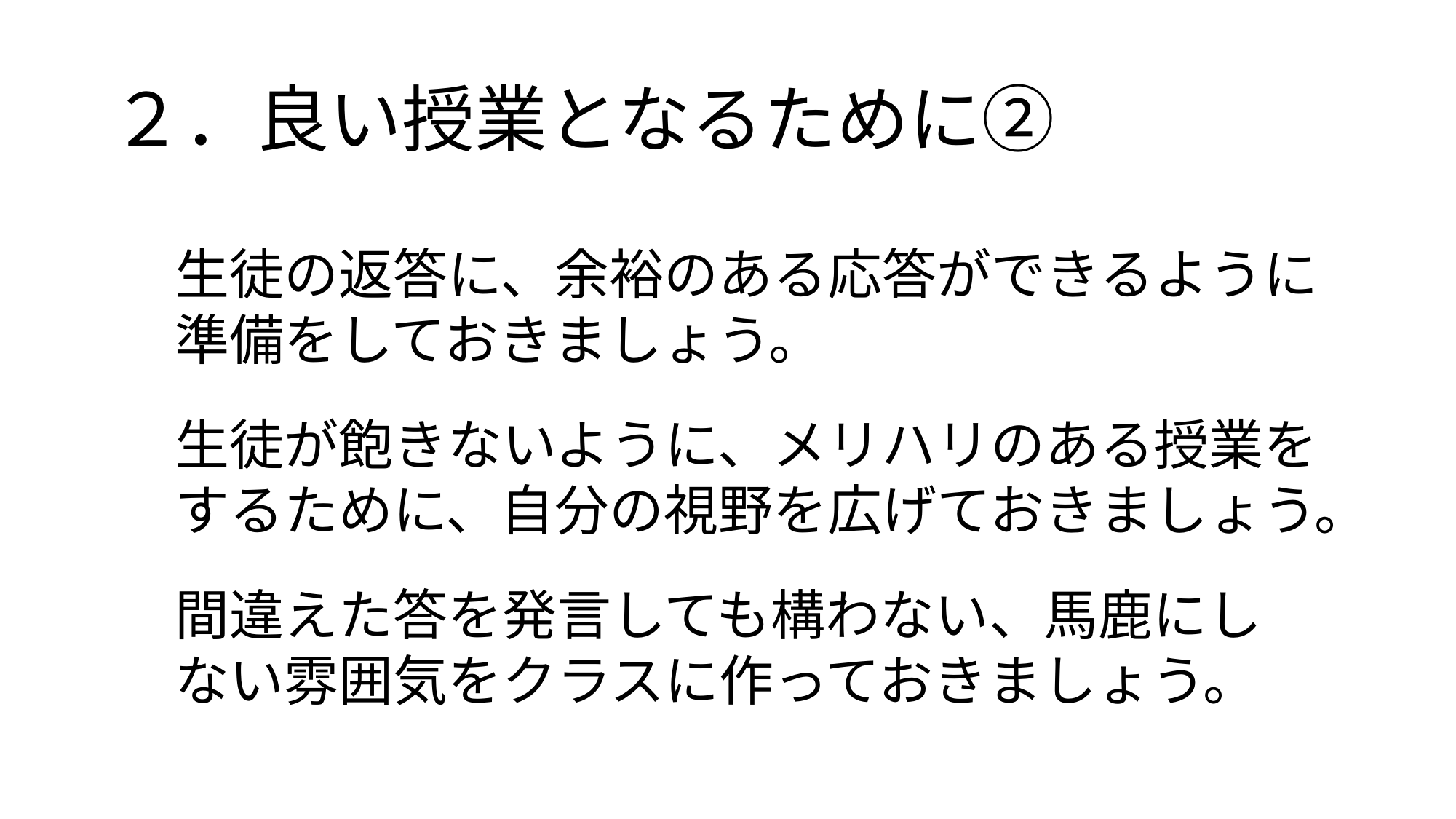

# ２．良い授業となるために②
生徒の返答に、余裕のある応答ができるように準備をしておきましょう。
生徒が飽きないように、メリハリのある授業をするために、自分の視野を広げておきましょう。
間違えた答を発言しても構わない、馬鹿にしない雰囲気をクラスに作っておきましょう。